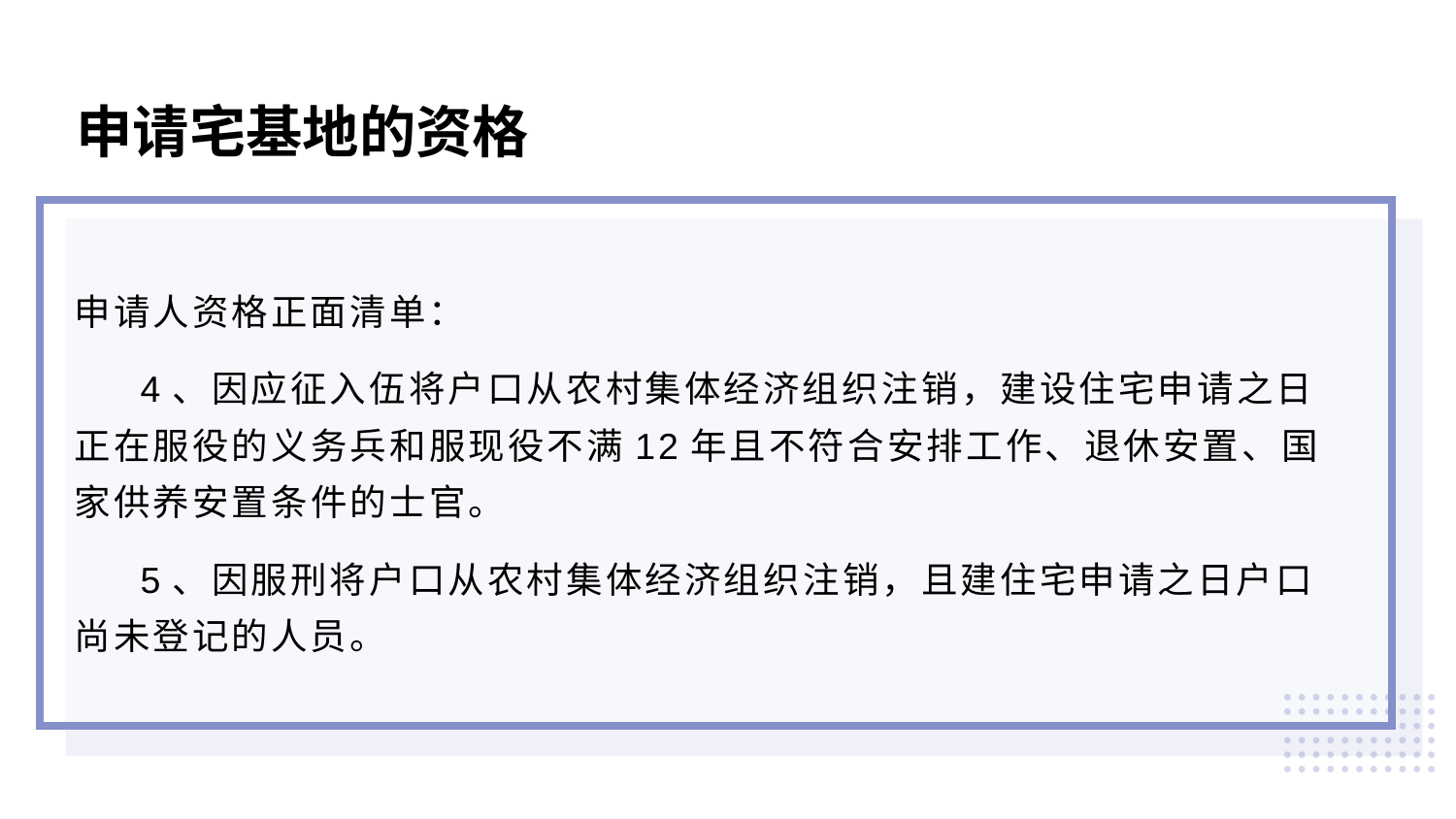

申请宅基地的资格

申请人资格正面清单：
     4、因应征入伍将户口从农村集体经济组织注销，建设住宅申请之日正在服役的义务兵和服现役不满12年且不符合安排工作、退休安置、国家供养安置条件的士官。
     5、因服刑将户口从农村集体经济组织注销，且建住宅申请之日户口尚未登记的人员。